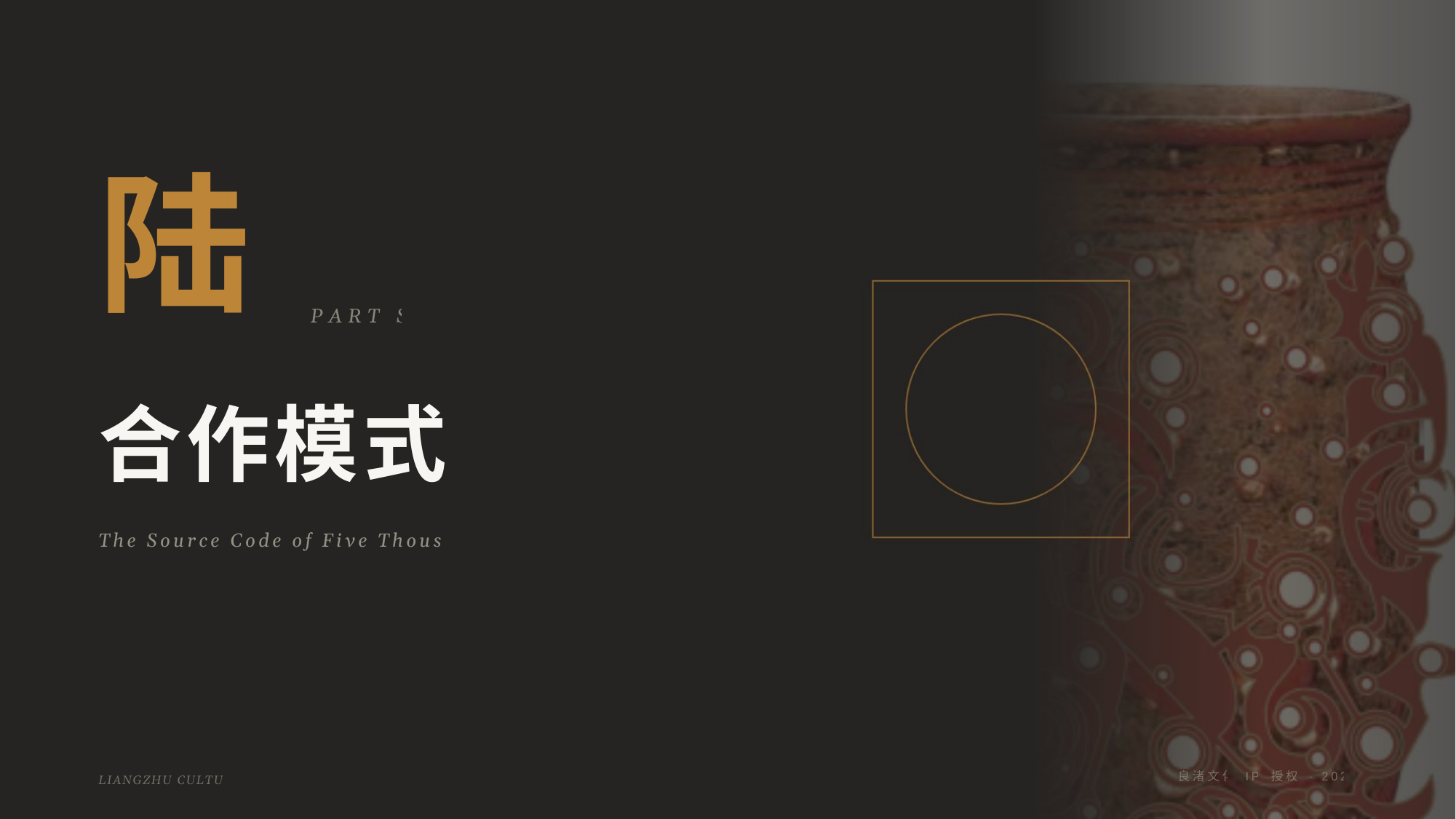

陆
PART SIX
合作模式
The Source Code of Five Thousand Years
良渚文化 IP 授权 · 2026
LIANGZHU CULTURE